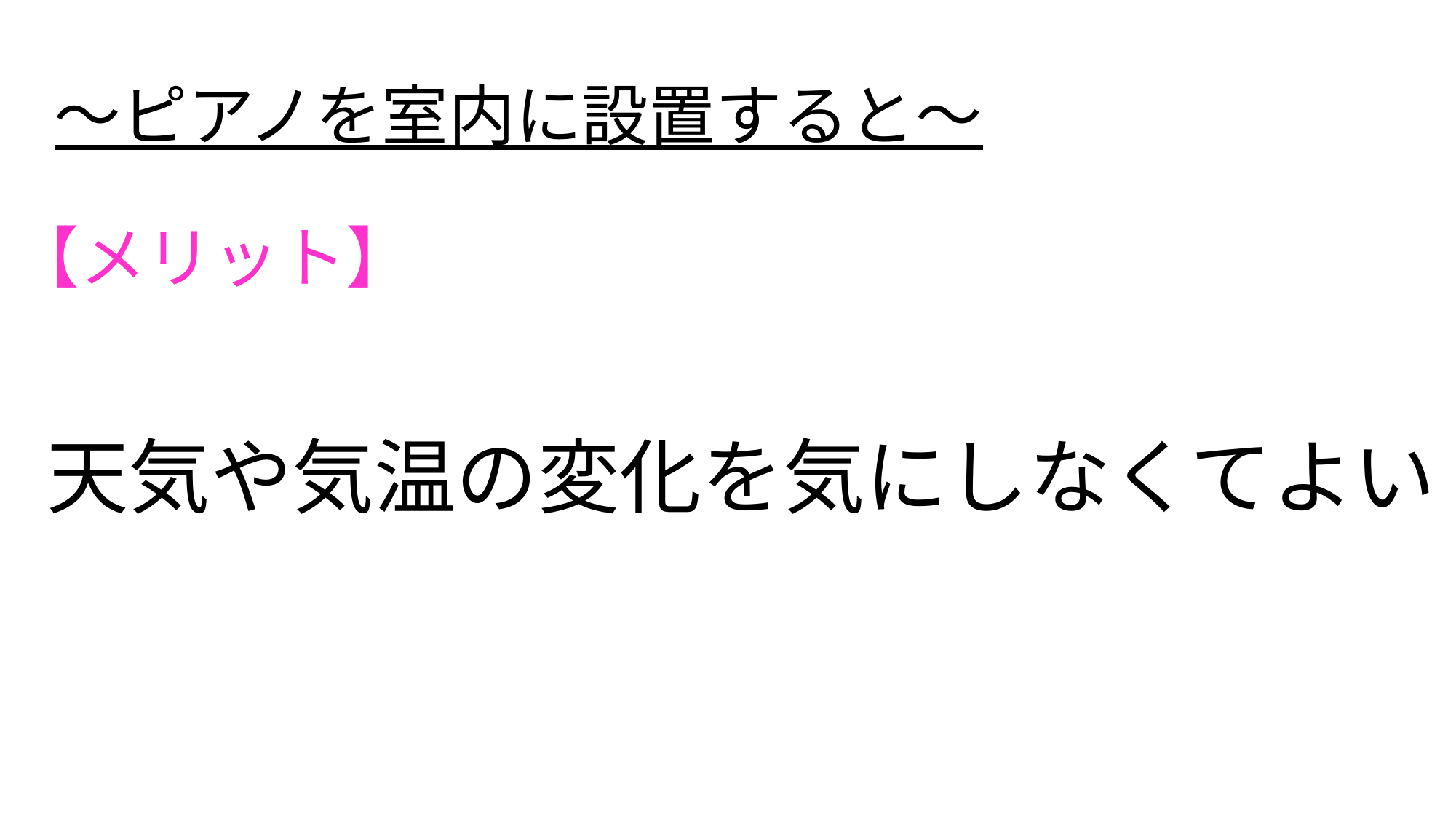

～ピアノを室内に設置すると～
【メリット】
天気や気温の変化を気にしなくてよい